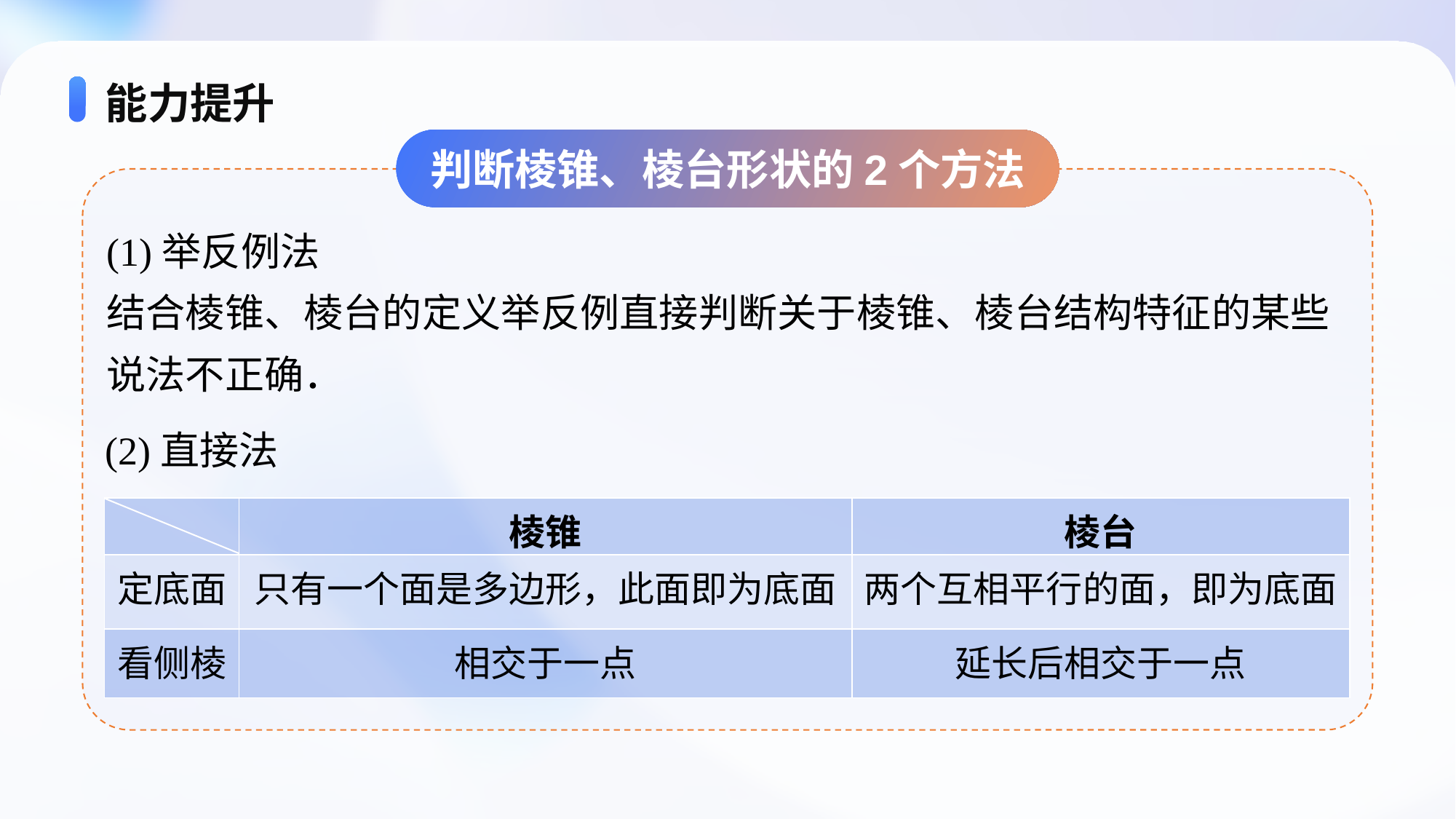

# 能力提升
判断棱锥、棱台形状的2个方法

(1)举反例法
结合棱锥、棱台的定义举反例直接判断关于棱锥、棱台结构特征的某些说法不正确．
(2)直接法
|  | 棱锥 | 棱台 |
| --- | --- | --- |
| 定底面 | 只有一个面是多边形，此面即为底面 | 两个互相平行的面，即为底面 |
| 看侧棱 | 相交于一点 | 延长后相交于一点 |